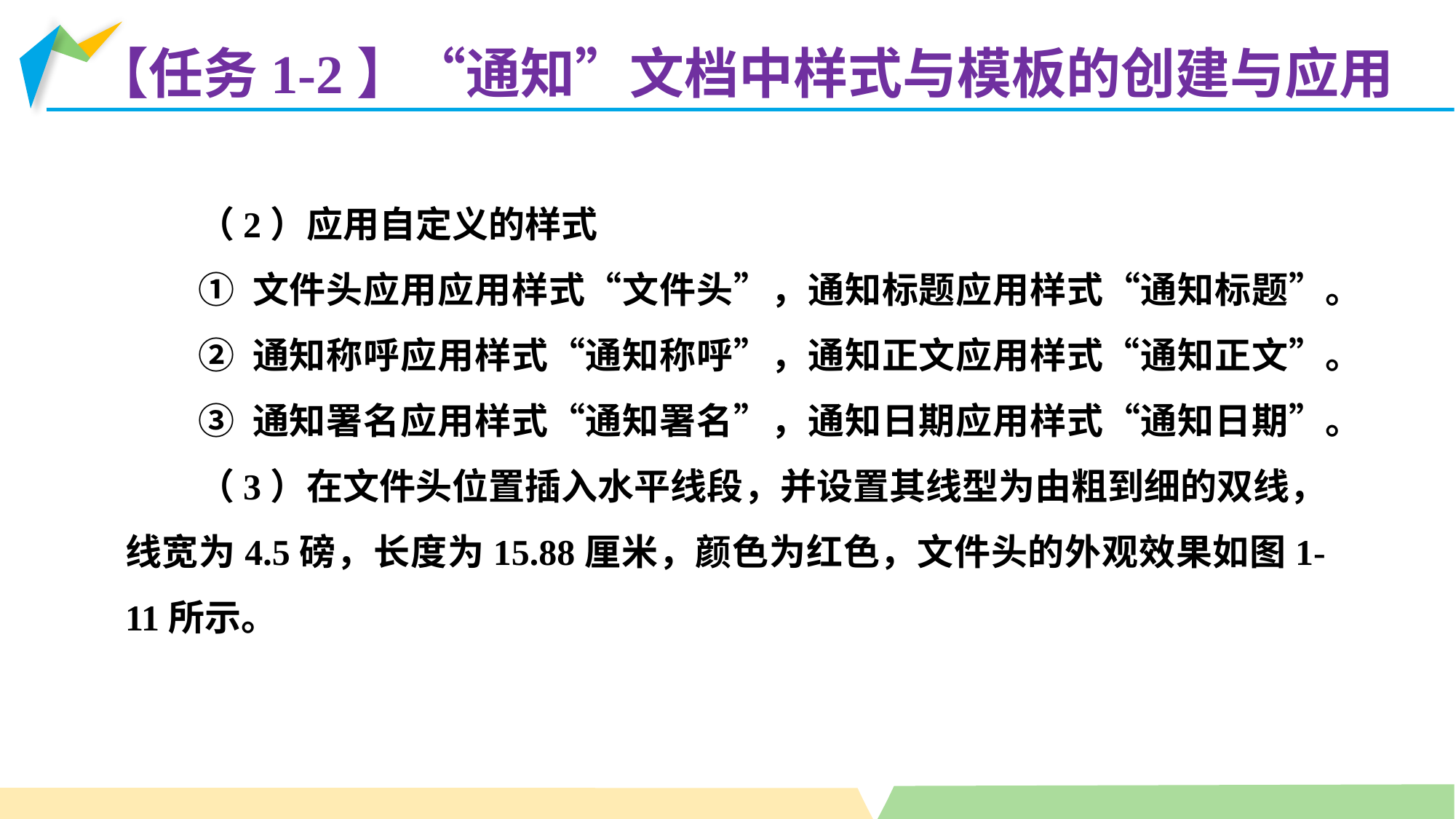

【任务1-2】“通知”文档中样式与模板的创建与应用
（2）应用自定义的样式
① 文件头应用应用样式“文件头”，通知标题应用样式“通知标题”。
② 通知称呼应用样式“通知称呼”，通知正文应用样式“通知正文”。
③ 通知署名应用样式“通知署名”，通知日期应用样式“通知日期”。
（3）在文件头位置插入水平线段，并设置其线型为由粗到细的双线，线宽为4.5磅，长度为15.88厘米，颜色为红色，文件头的外观效果如图1-11所示。